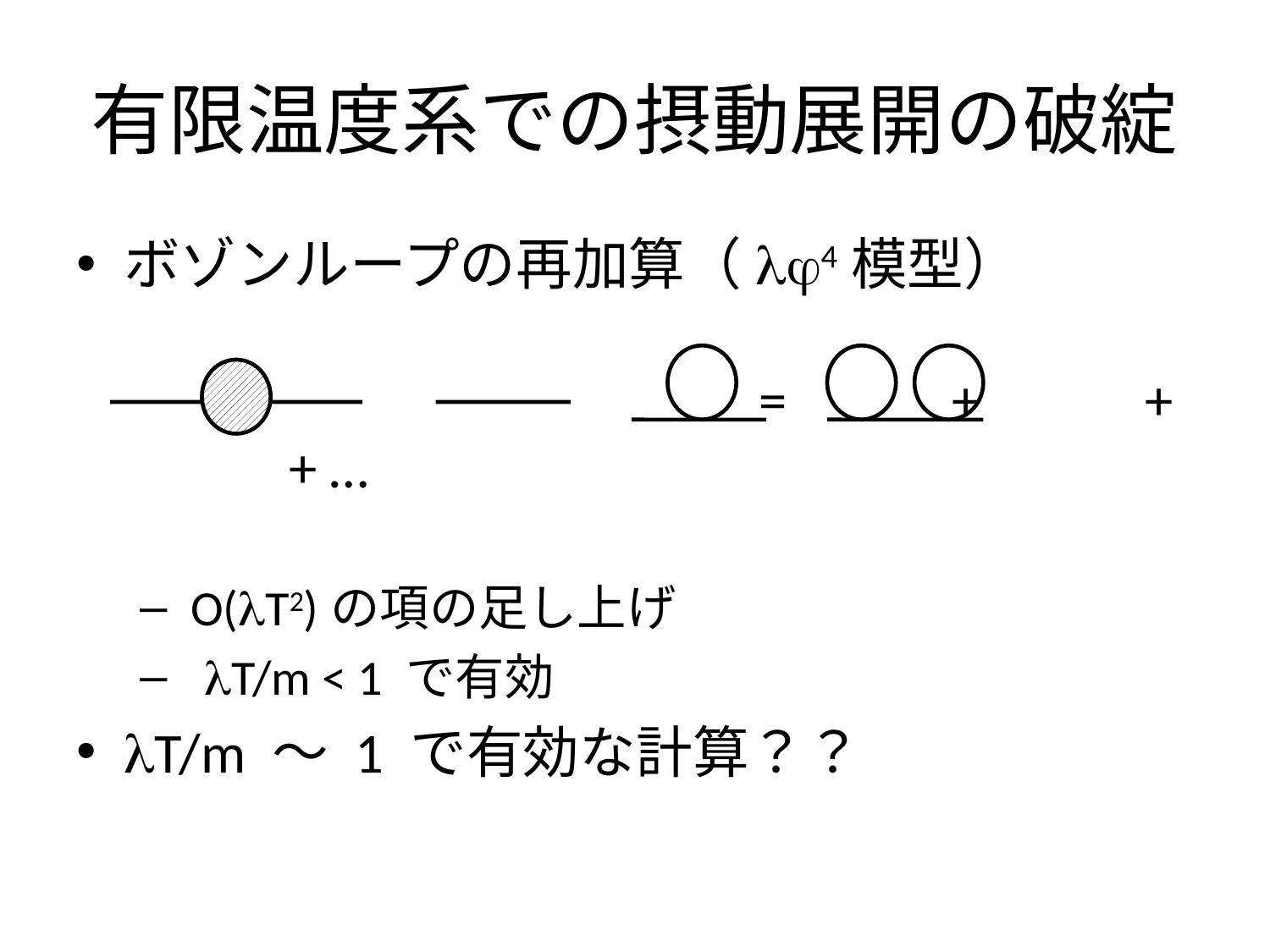

# 有限温度系での摂動展開の破綻
ボゾンループの再加算（λϕ4模型）　
					=             +             +               + …
 O(λT2)の項の足し上げ
 λT/m < 1 で有効
λT/m 〜 1 で有効な計算？？